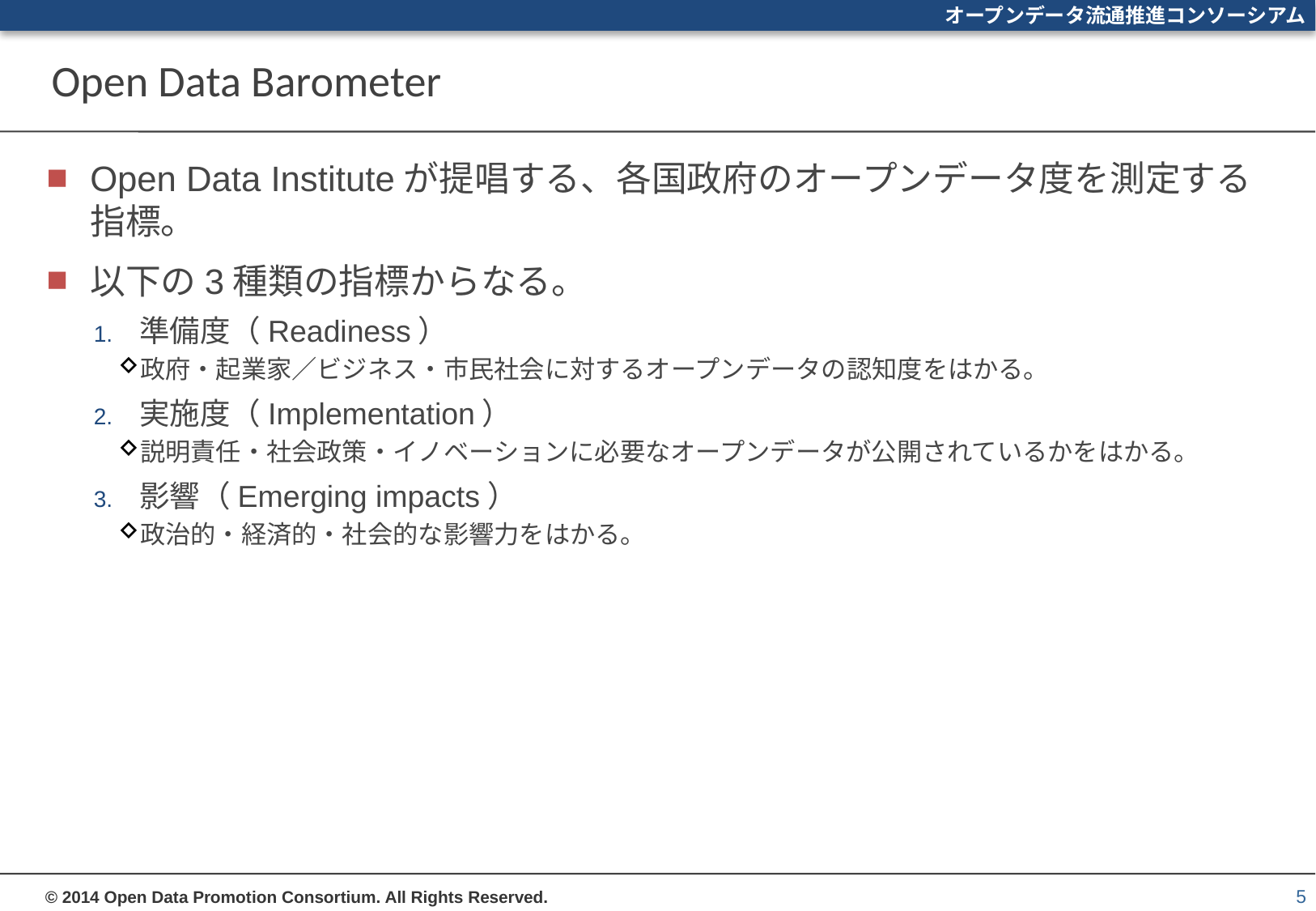

# Open Data Barometer
Open Data Instituteが提唱する、各国政府のオープンデータ度を測定する指標。
以下の3種類の指標からなる。
準備度（Readiness）
政府・起業家／ビジネス・市民社会に対するオープンデータの認知度をはかる。
実施度（Implementation）
説明責任・社会政策・イノベーションに必要なオープンデータが公開されているかをはかる。
影響（Emerging impacts）
政治的・経済的・社会的な影響力をはかる。

5